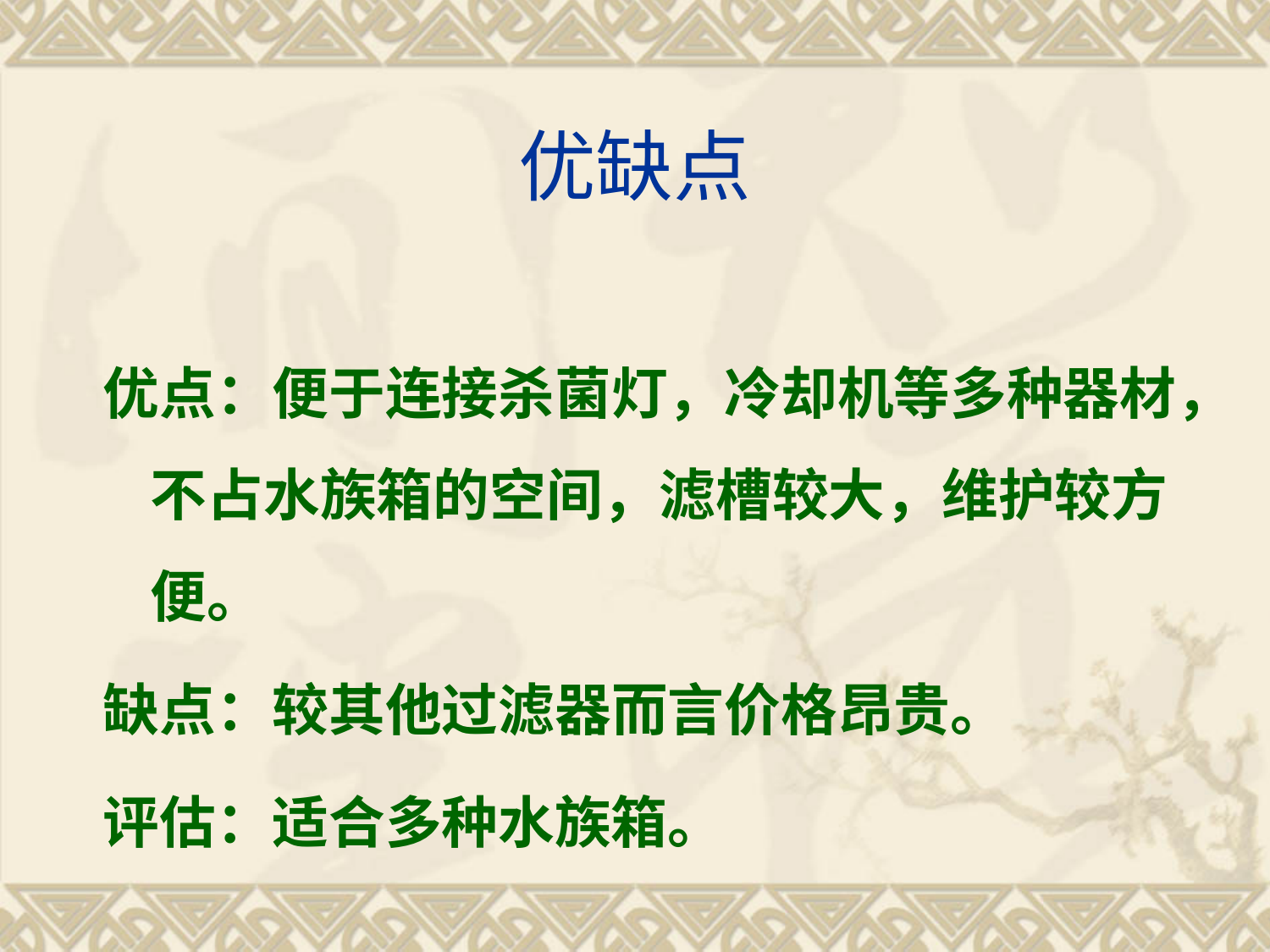

# 优缺点
优点：便于连接杀菌灯，冷却机等多种器材，不占水族箱的空间，滤槽较大，维护较方便。
缺点：较其他过滤器而言价格昂贵。
评估：适合多种水族箱。